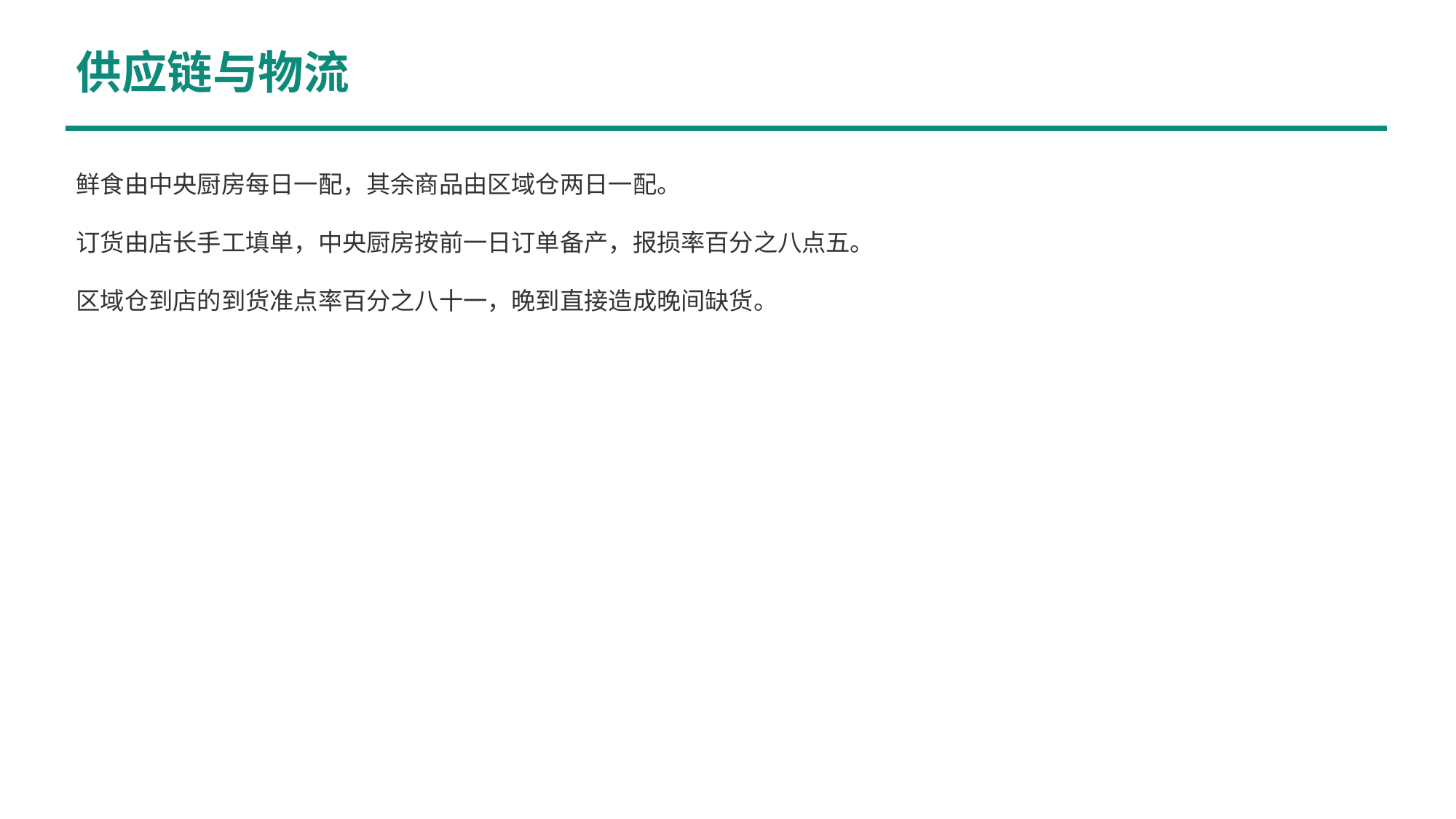

供应链与物流

鲜食由中央厨房每日一配，其余商品由区域仓两日一配。

订货由店长手工填单，中央厨房按前一日订单备产，报损率百分之八点五。

区域仓到店的到货准点率百分之八十一，晚到直接造成晚间缺货。